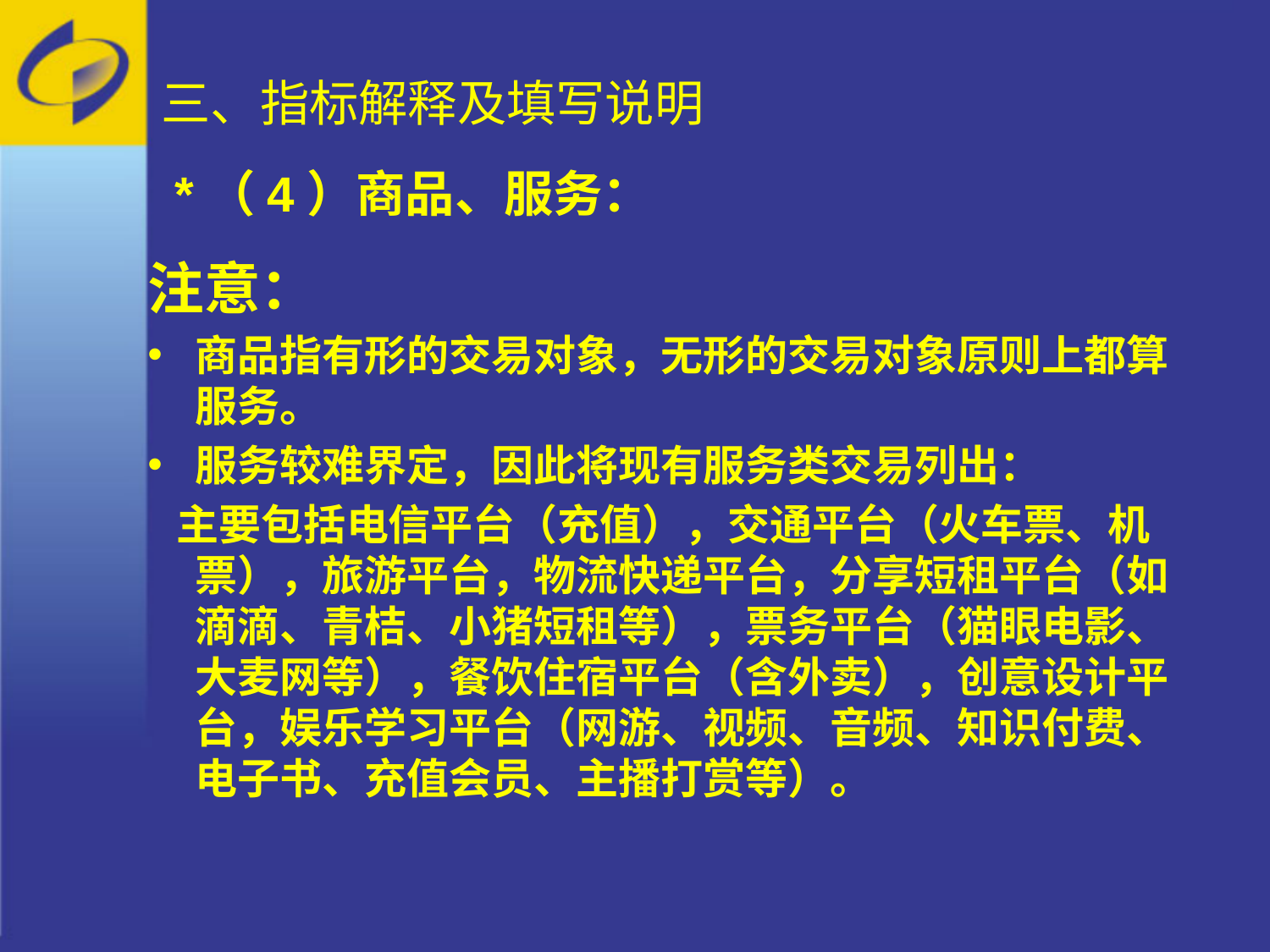

三、指标解释及填写说明
  *（4）商品、服务：

注意：
商品指有形的交易对象，无形的交易对象原则上都算服务。
服务较难界定，因此将现有服务类交易列出：
  主要包括电信平台（充值），交通平台（火车票、机票），旅游平台，物流快递平台，分享短租平台（如滴滴、青桔、小猪短租等），票务平台（猫眼电影、大麦网等），餐饮住宿平台（含外卖），创意设计平台，娱乐学习平台（网游、视频、音频、知识付费、电子书、充值会员、主播打赏等）。